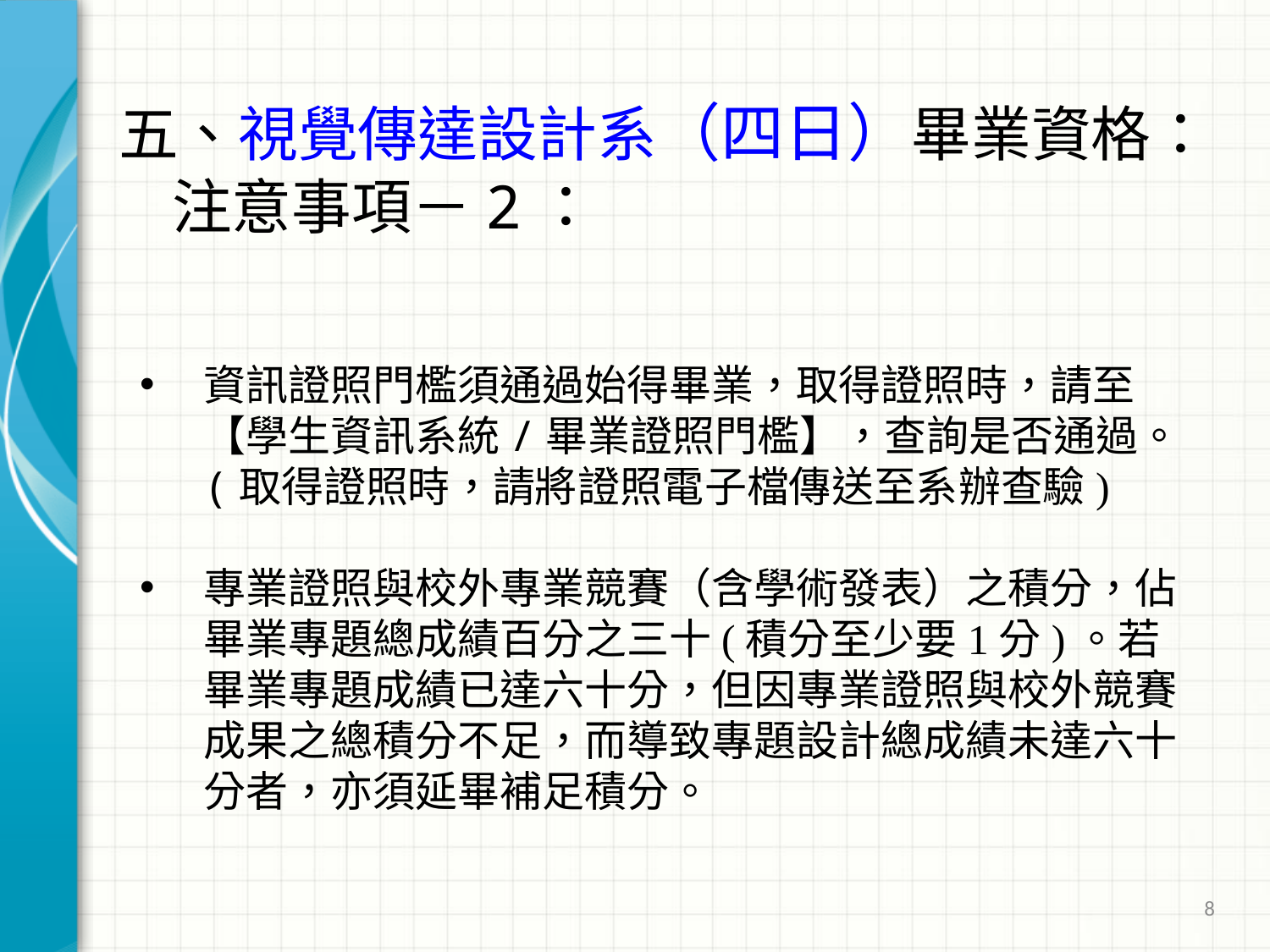

# 五、視覺傳達設計系（四日）畢業資格： 注意事項－2：

資訊證照門檻須通過始得畢業，取得證照時，請至【學生資訊系統/畢業證照門檻】，查詢是否通過。(取得證照時，請將證照電子檔傳送至系辦查驗)

專業證照與校外專業競賽（含學術發表）之積分，佔畢業專題總成績百分之三十(積分至少要1分)。若畢業專題成績已達六十分，但因專業證照與校外競賽成果之總積分不足，而導致專題設計總成績未達六十分者，亦須延畢補足積分。
8